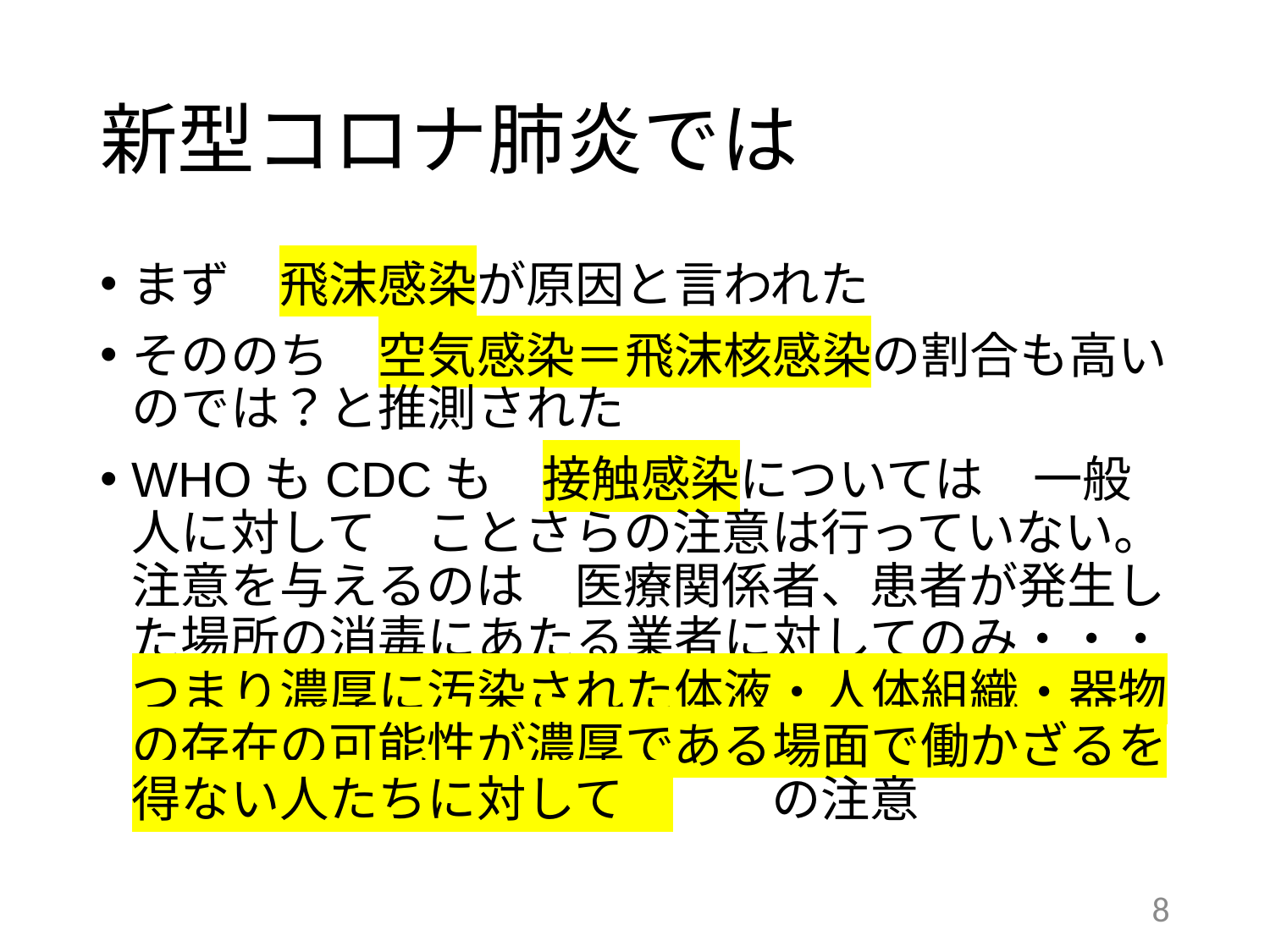

# 新型コロナ肺炎では
まず　飛沫感染が原因と言われた
そののち　空気感染＝飛沫核感染の割合も高いのでは？と推測された
WHOもCDCも　接触感染については　一般人に対して　ことさらの注意は行っていない。注意を与えるのは　医療関係者、患者が発生した場所の消毒にあたる業者に対してのみ・・・つまり濃厚に汚染された体液・人体組織・器物の存在の可能性が濃厚である場面で働かざるを得ない人たちに対して　　　の注意
8